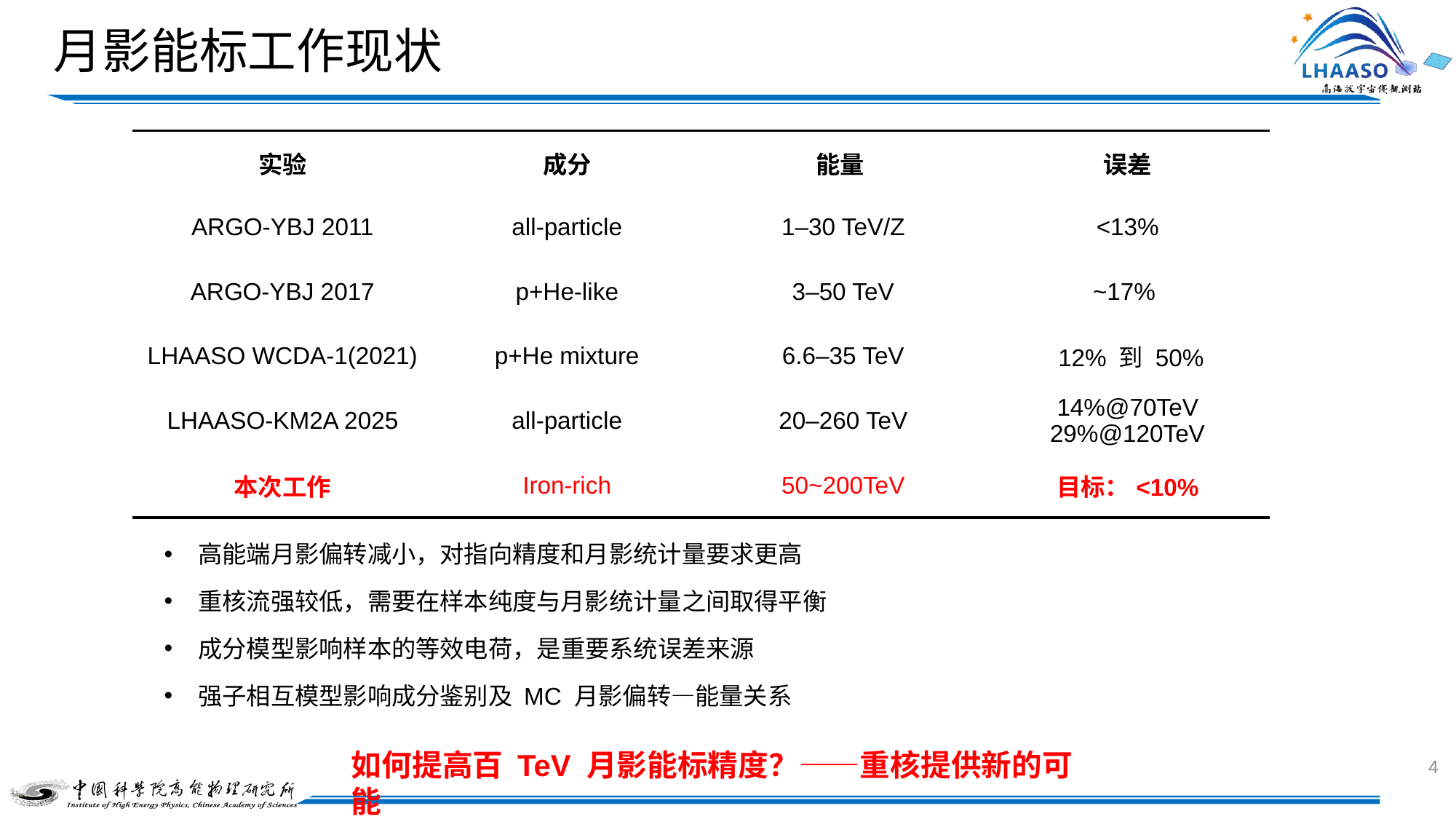

月影能标工作现状
| 实验 | 成分 | 能量 | 误差 |
| --- | --- | --- | --- |
| ARGO-YBJ 2011 | all-particle | 1–30 TeV/Z | <13% |
| ARGO-YBJ 2017 | p+He-like | 3–50 TeV | ~17% |
| LHAASO WCDA-1(2021) | p+He mixture | 6.6–35 TeV | 12% 到 50% |
| LHAASO-KM2A 2025 | all-particle | 20–260 TeV | 14%@70TeV 29%@120TeV |
| 本次工作 | Iron-rich | 50~200TeV | 目标：<10% |
高能端月影偏转减小，对指向精度和月影统计量要求更高
重核流强较低，需要在样本纯度与月影统计量之间取得平衡
成分模型影响样本的等效电荷​，是重要系统误差来源
强子相互模型影响成分鉴别及 MC 月影偏转—能量关系
如何提高百 TeV 月影能标精度？——重核提供新的可能
4